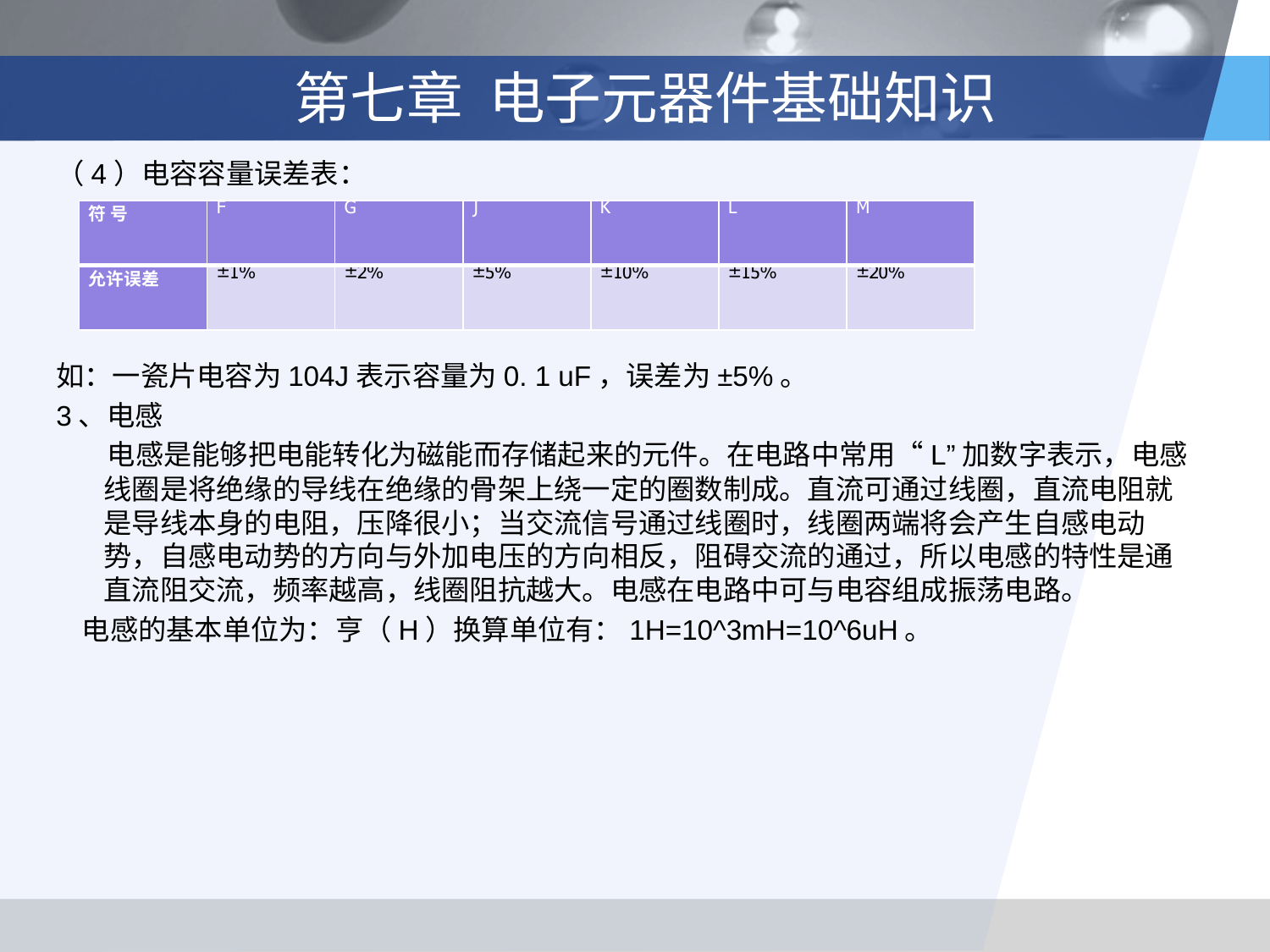

# 第七章  电子元器件基础知识
（4）电容容量误差表：

如：一瓷片电容为104J表示容量为0. 1 uF，误差为±5%。
3、电感
       电感是能够把电能转化为磁能而存储起来的元件。在电路中常用“L”加数字表示，电感线圈是将绝缘的导线在绝缘的骨架上绕一定的圈数制成。直流可通过线圈，直流电阻就是导线本身的电阻，压降很小；当交流信号通过线圈时，线圈两端将会产生自感电动势，自感电动势的方向与外加电压的方向相反，阻碍交流的通过，所以电感的特性是通直流阻交流，频率越高，线圈阻抗越大。电感在电路中可与电容组成振荡电路。
   电感的基本单位为：亨（H）换算单位有：1H=10^3mH=10^6uH。

| 符 号 | F | G | J | K | L | M |
| --- | --- | --- | --- | --- | --- | --- |
| 允许误差 | ±1% | ±2% | ±5% | ±10% | ±15% | ±20% |